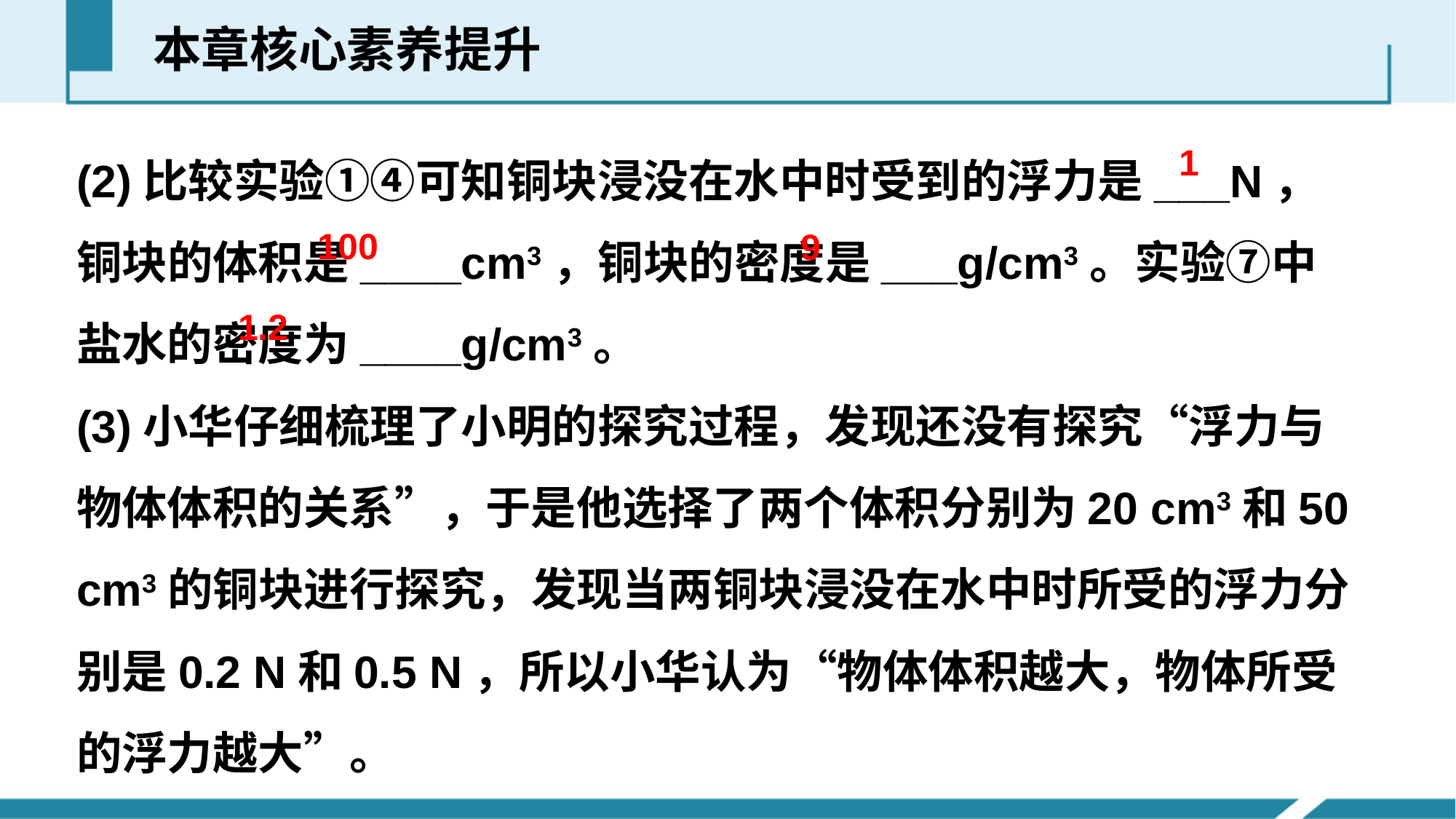

本章核心素养提升
(2)比较实验①④可知铜块浸没在水中时受到的浮力是___N，铜块的体积是____cm3，铜块的密度是___g/cm3。实验⑦中盐水的密度为____g/cm3。
(3)小华仔细梳理了小明的探究过程，发现还没有探究“浮力与物体体积的关系”，于是他选择了两个体积分别为20 cm3和50 cm3的铜块进行探究，发现当两铜块浸没在水中时所受的浮力分别是0.2 N和0.5 N，所以小华认为“物体体积越大，物体所受的浮力越大”。
1
100
9
1.2